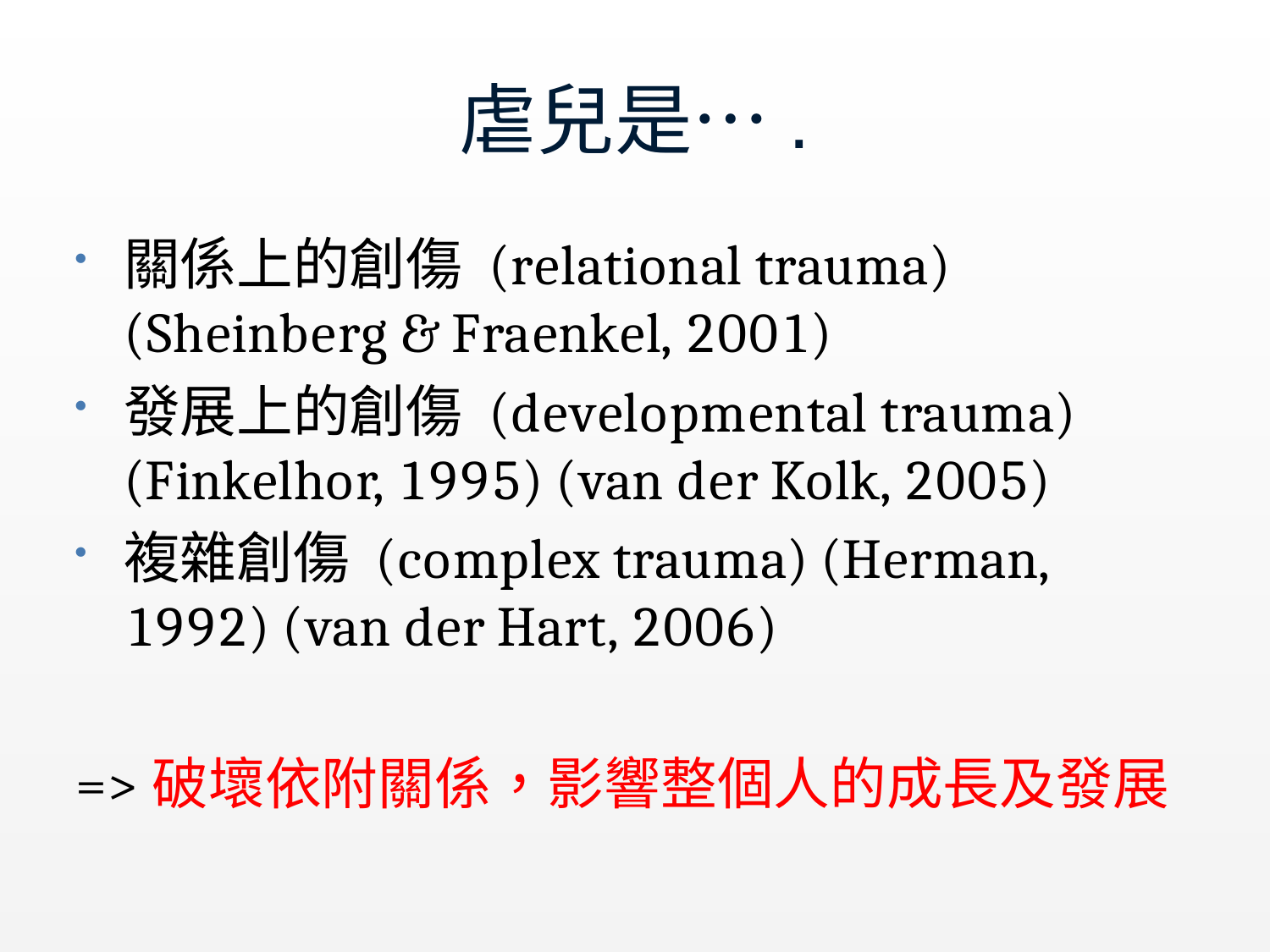

# 虐兒是….
關係上的創傷 (relational trauma) (Sheinberg & Fraenkel, 2001)
發展上的創傷 (developmental trauma) (Finkelhor, 1995) (van der Kolk, 2005)
複雜創傷 (complex trauma) (Herman, 1992) (van der Hart, 2006)

=>破壞依附關係，影響整個人的成長及發展
kindylam/cp/swd
7